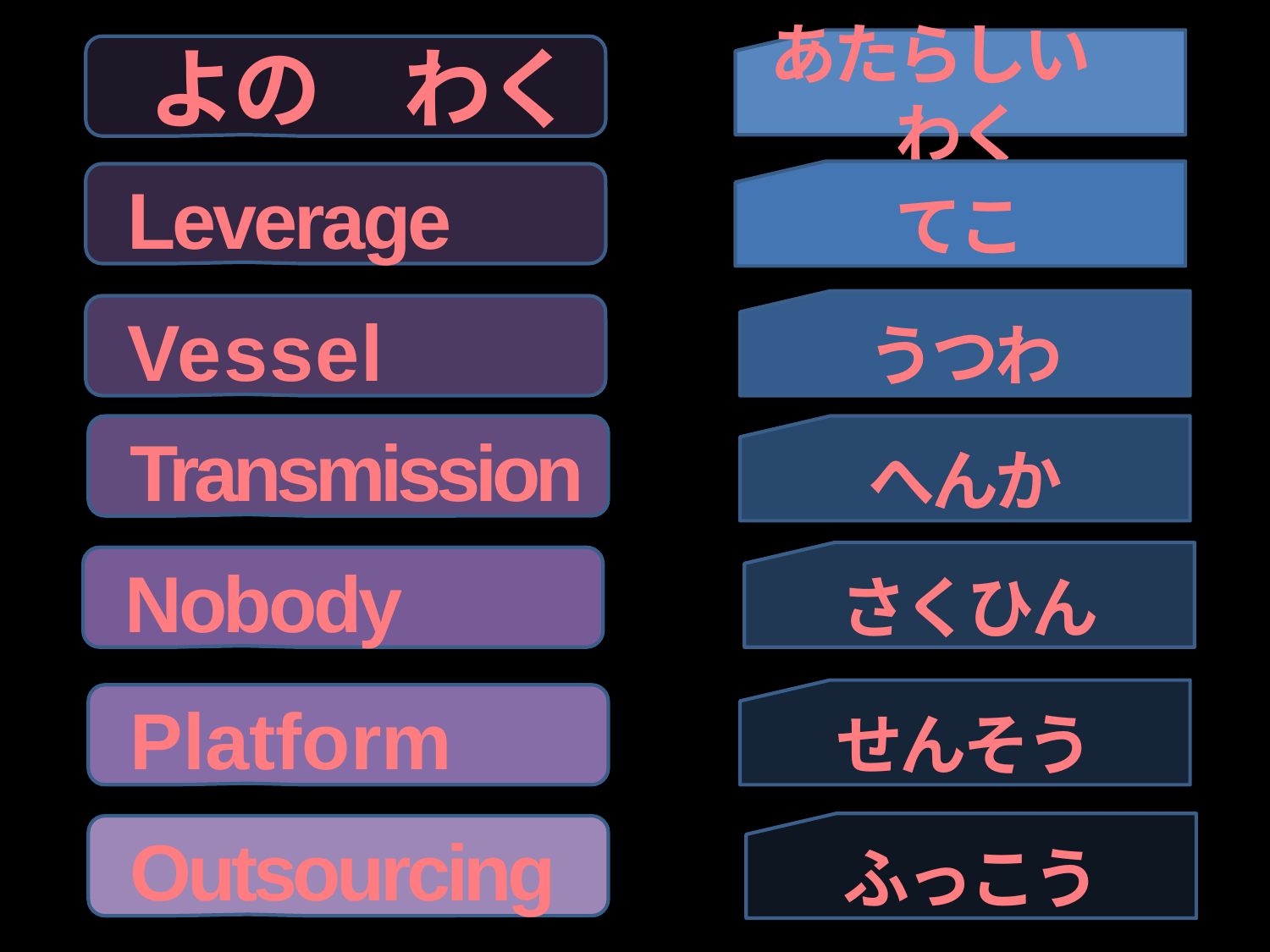

あたらしい　わく
 よの　わく
てこ
 Leverage
うつわ
 Vessel
 Transmission
へんか
さくひん
 Nobody
せんそう
 Platform
ふっこう
 Outsourcing